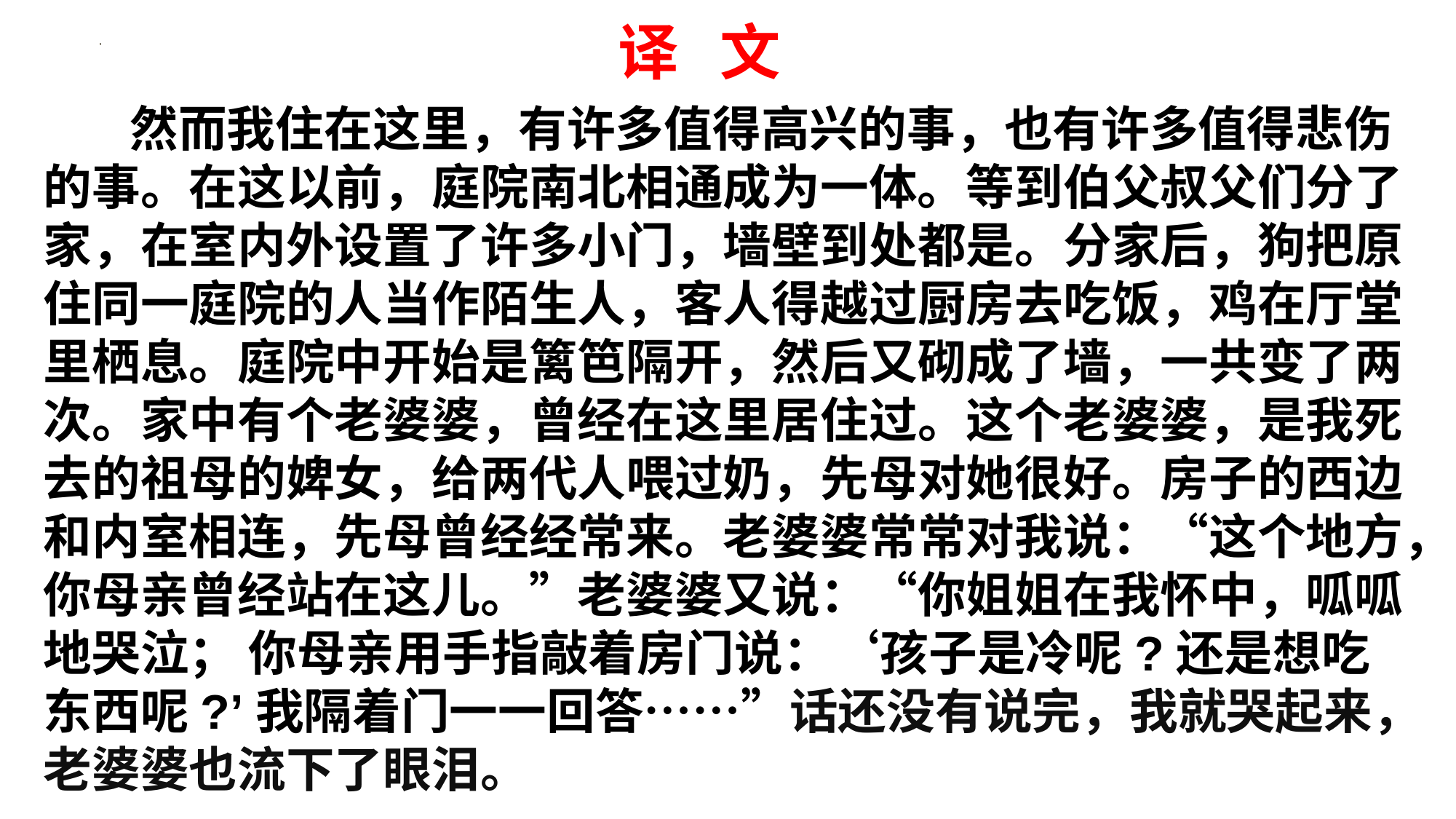

译   文
　　  然而我住在这里，有许多值得高兴的事，也有许多值得悲伤的事。在这以前，庭院南北相通成为一体。等到伯父叔父们分了家，在室内外设置了许多小门，墙壁到处都是。分家后，狗把原住同一庭院的人当作陌生人，客人得越过厨房去吃饭，鸡在厅堂里栖息。庭院中开始是篱笆隔开，然后又砌成了墙，一共变了两次。家中有个老婆婆，曾经在这里居住过。这个老婆婆，是我死去的祖母的婢女，给两代人喂过奶，先母对她很好。房子的西边和内室相连，先母曾经经常来。老婆婆常常对我说：“这个地方，你母亲曾经站在这儿。”老婆婆又说：“你姐姐在我怀中，呱呱地哭泣； 你母亲用手指敲着房门说：‘孩子是冷呢?还是想吃东西呢?’我隔着门一一回答……”话还没有说完，我就哭起来，老婆婆也流下了眼泪。